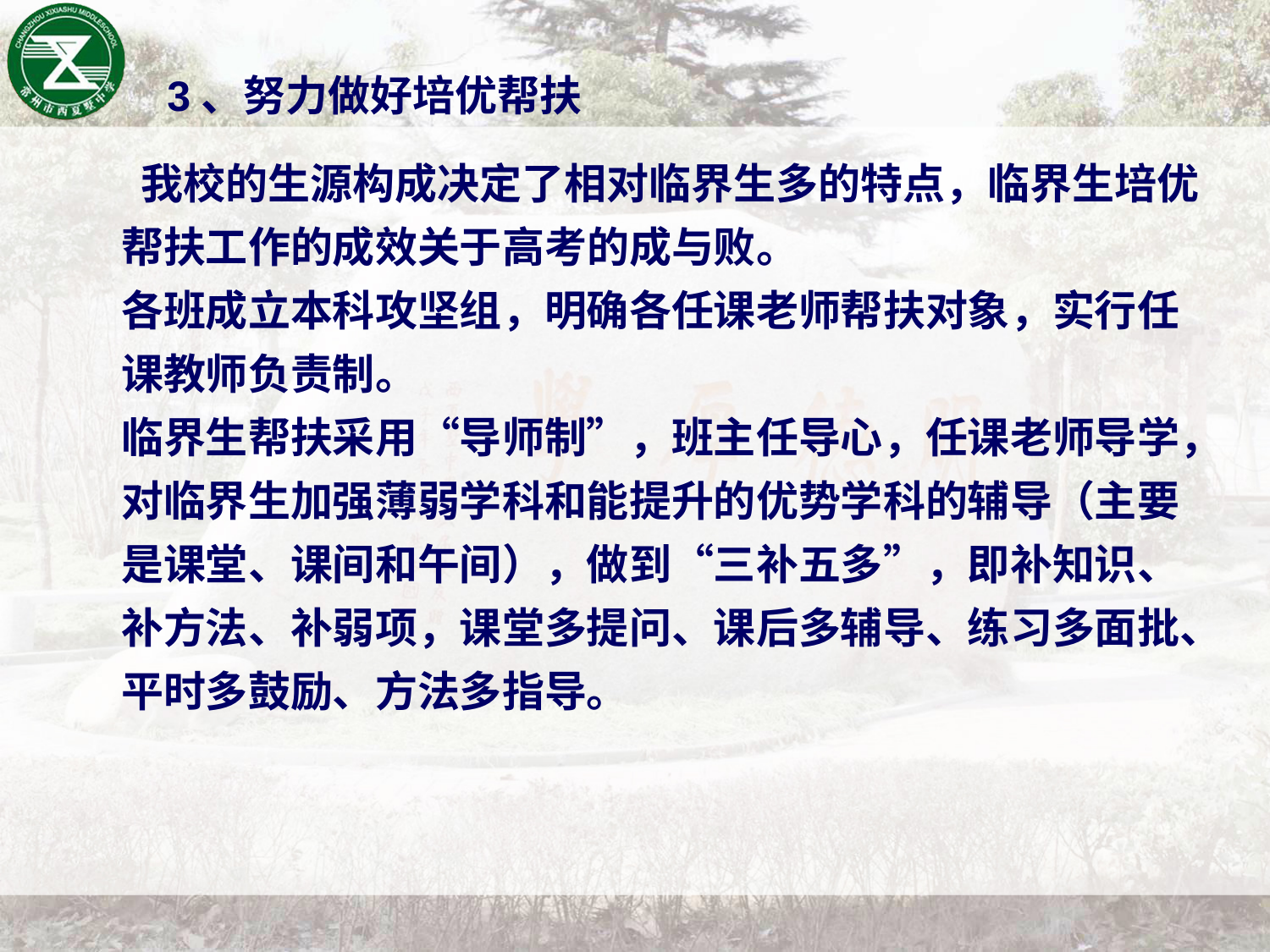

3、努力做好培优帮扶
 我校的生源构成决定了相对临界生多的特点，临界生培优帮扶工作的成效关于高考的成与败。
各班成立本科攻坚组，明确各任课老师帮扶对象，实行任课教师负责制。
临界生帮扶采用“导师制”，班主任导心，任课老师导学，对临界生加强薄弱学科和能提升的优势学科的辅导（主要是课堂、课间和午间），做到“三补五多”，即补知识、补方法、补弱项，课堂多提问、课后多辅导、练习多面批、平时多鼓励、方法多指导。